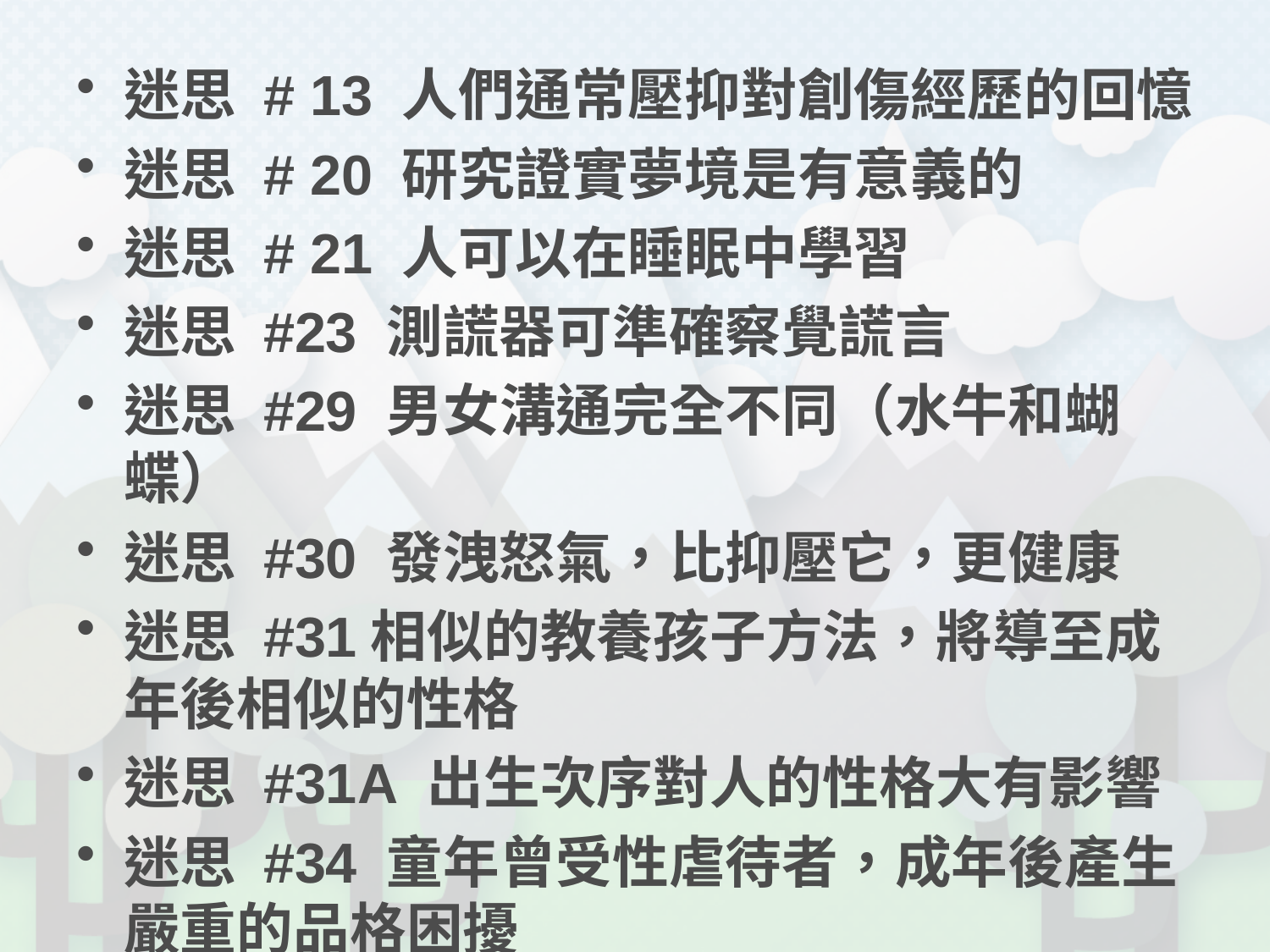

#
迷思 # 13 人們通常壓抑對創傷經歷的回憶
迷思 # 20 研究證實夢境是有意義的
迷思 # 21 人可以在睡眠中學習
迷思 #23 測謊器可準確察覺謊言
迷思 #29 男女溝通完全不同（水牛和蝴蝶）
迷思 #30 發洩怒氣，比抑壓它，更健康
迷思 #31相似的教養孩子方法，將導至成年後相似的性格
迷思 #31A 出生次序對人的性格大有影響
迷思 #34 童年曾受性虐待者，成年後產生嚴重的品格困擾